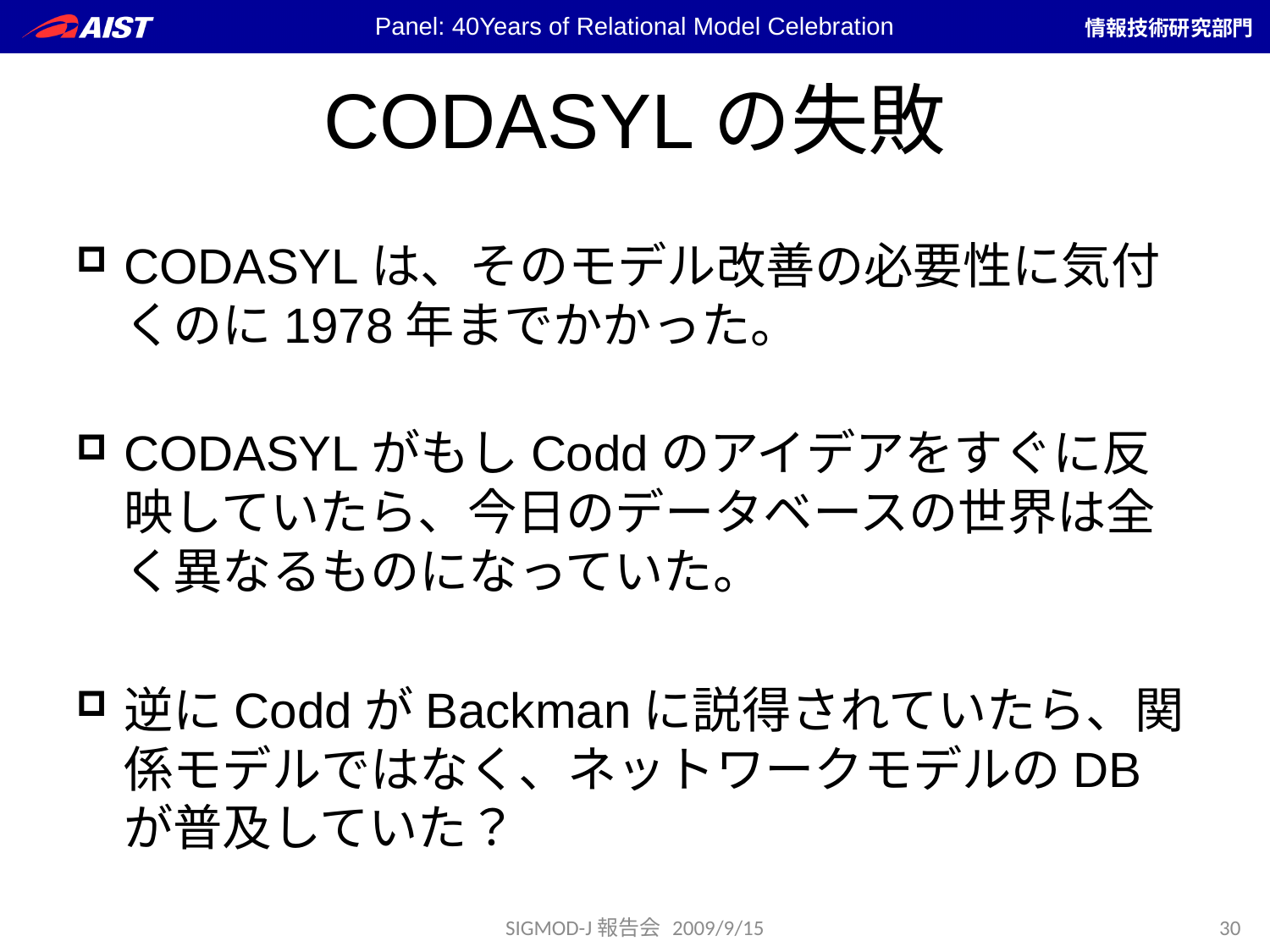

Panel: 40Years of Relational Model Celebration
# CODASYLの失敗
CODASYLは、そのモデル改善の必要性に気付くのに1978年までかかった。

CODASYLがもしCoddのアイデアをすぐに反映していたら、今日のデータベースの世界は全く異なるものになっていた。

逆にCoddがBackmanに説得されていたら、関係モデルではなく、ネットワークモデルのDBが普及していた？
SIGMOD-J報告会 2009/9/15
30